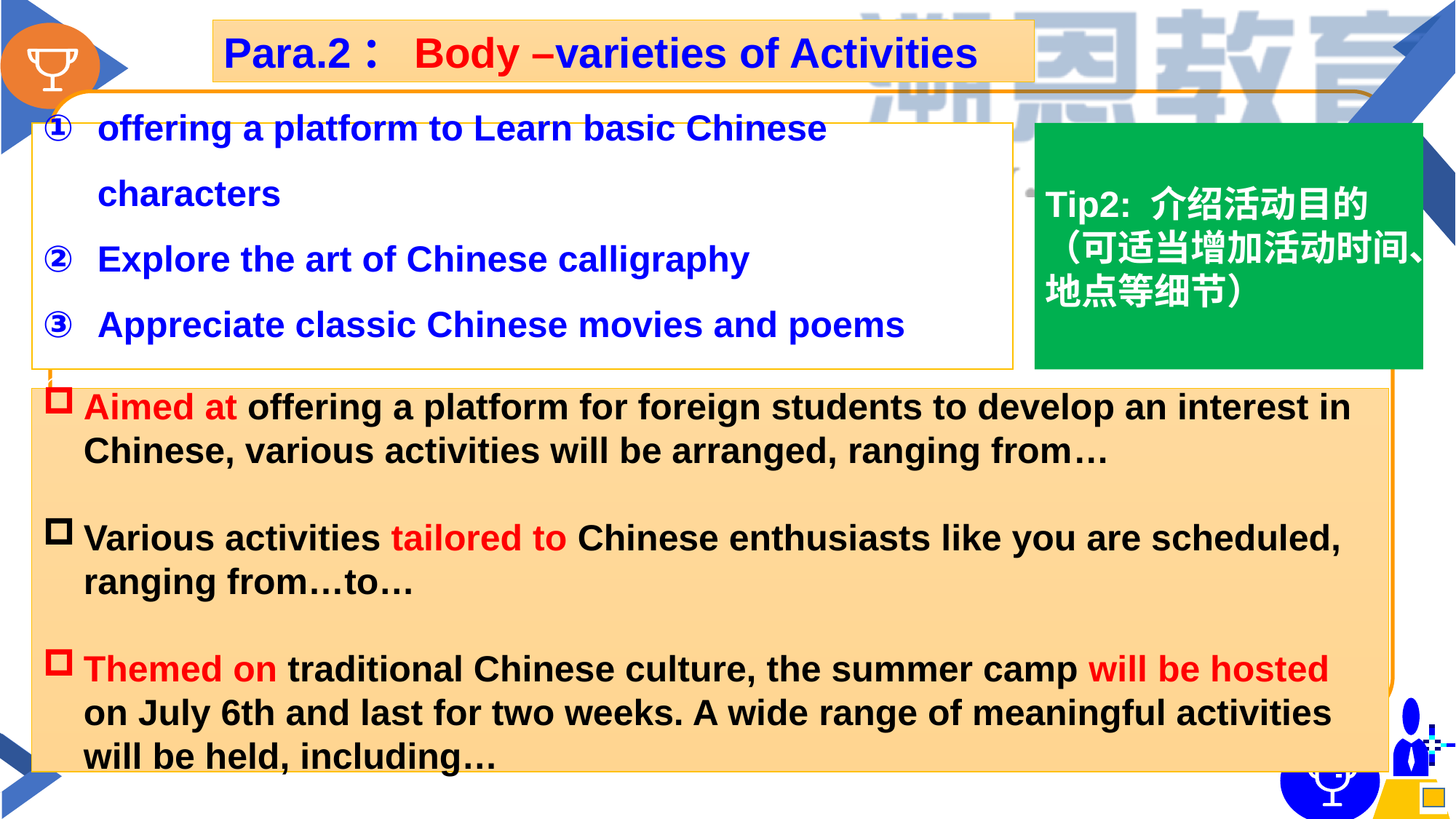

Para.2：Body –varieties of Activities

Tip2: 介绍活动目的
（可适当增加活动时间、地点等细节）
offering a platform to Learn basic Chinese characters
Explore the art of Chinese calligraphy
Appreciate classic Chinese movies and poems
…
Aimed at offering a platform for foreign students to develop an interest in Chinese, various activities will be arranged, ranging from…

Various activities tailored to Chinese enthusiasts like you are scheduled, ranging from…to…

Themed on traditional Chinese culture, the summer camp will be hosted on July 6th and last for two weeks. A wide range of meaningful activities will be held, including…